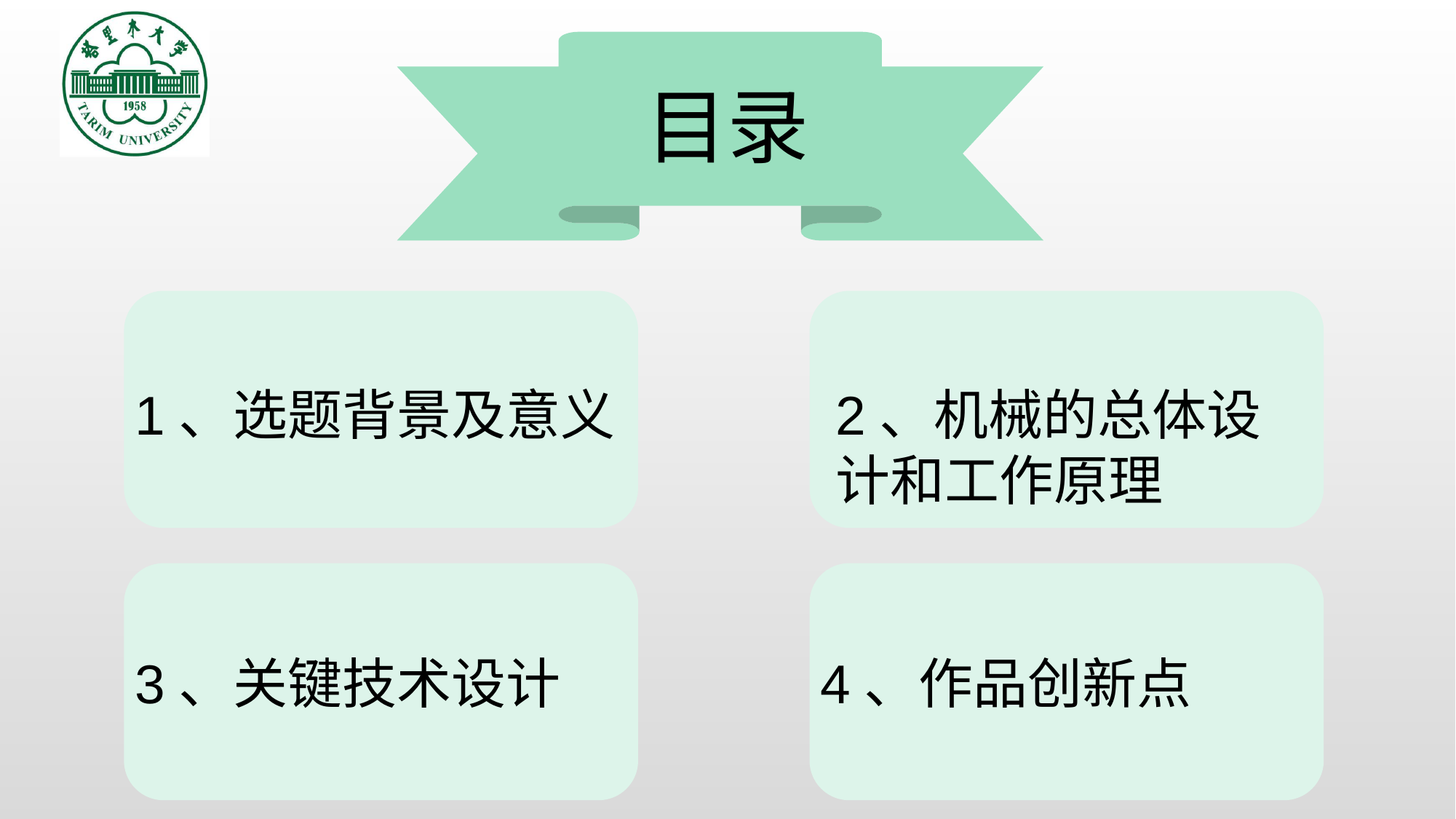

目录

2、机械的总体设计和工作原理
1、选题背景及意义

3、关键技术设计
4、作品创新点